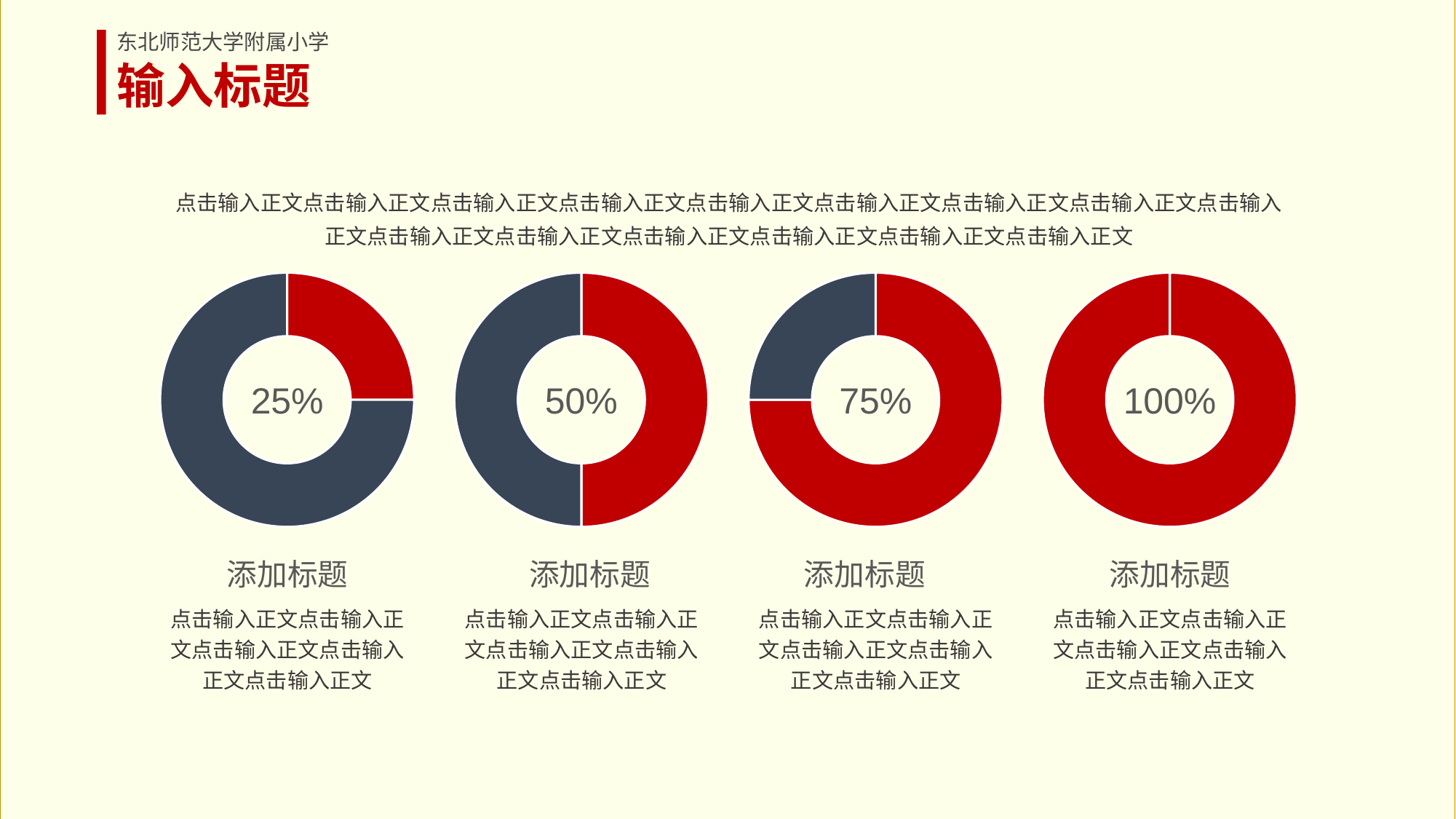

东北师范大学附属小学

输入标题
点击输入正文点击输入正文点击输入正文点击输入正文点击输入正文点击输入正文点击输入正文点击输入正文点击输入正文点击输入正文点击输入正文点击输入正文点击输入正文点击输入正文点击输入正文

### Chart

| Category | 列2 |
|---|---|
| A | 25.0 |
| 第二季度 | 75.0 |

### Chart

| Category | 列2 |
|---|---|
| A | 50.0 |
| B | 50.0 |

### Chart

| Category | 列2 |
|---|---|
| A | 75.0 |
| B | 25.0 |

### Chart

| Category | 列2 |
|---|---|
| 第一季度 | 100.0 |
| 第二季度 | 0.0 |
25%
50%
75%
100%
添加标题
添加标题
添加标题
添加标题
点击输入正文点击输入正文点击输入正文点击输入正文点击输入正文

点击输入正文点击输入正文点击输入正文点击输入正文点击输入正文

点击输入正文点击输入正文点击输入正文点击输入正文点击输入正文

点击输入正文点击输入正文点击输入正文点击输入正文点击输入正文